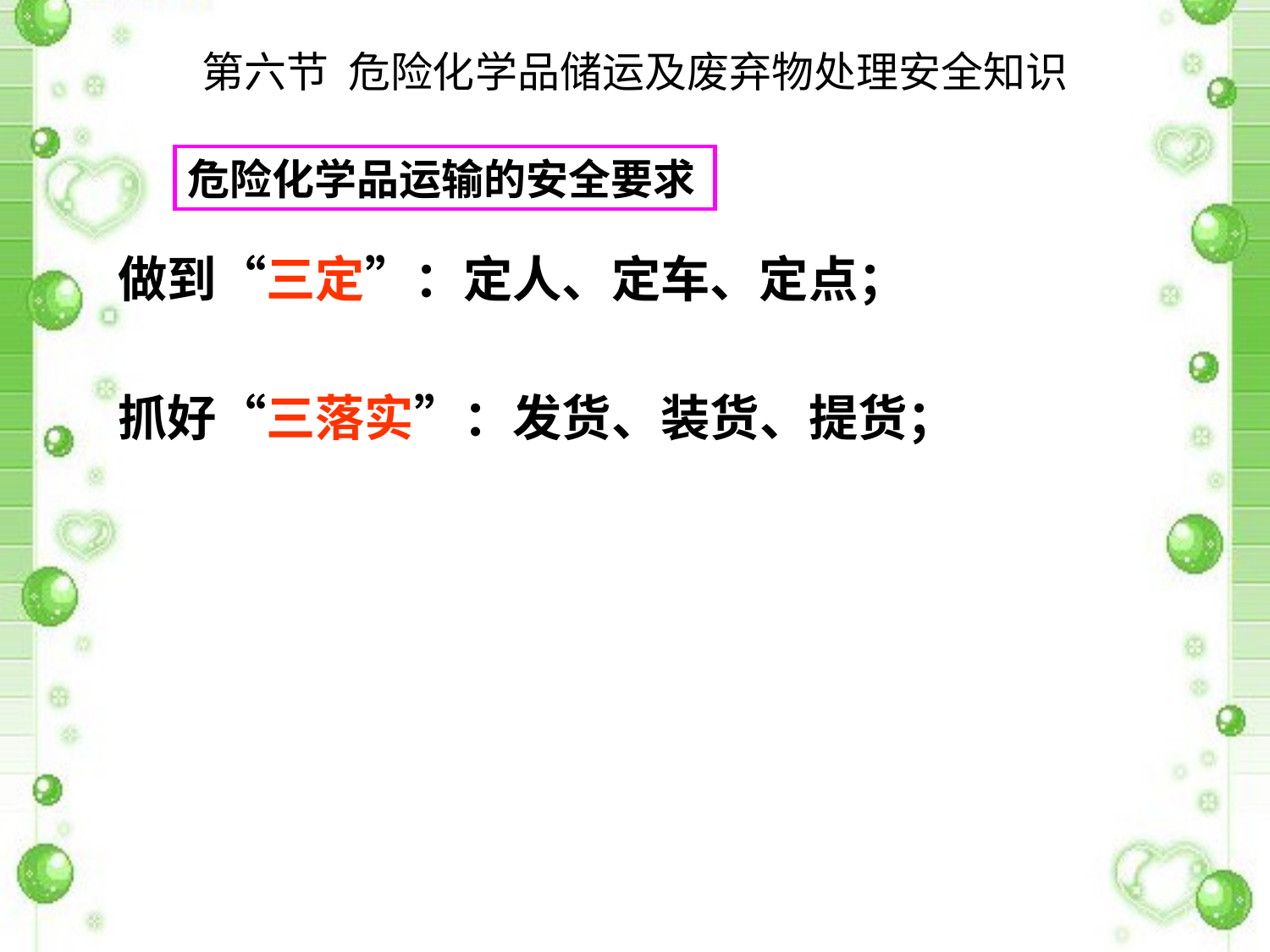

第六节  危险化学品储运及废弃物处理安全知识
危险化学品运输的安全要求
做到“三定”：定人、定车、定点；

抓好“三落实”：发货、装货、提货；